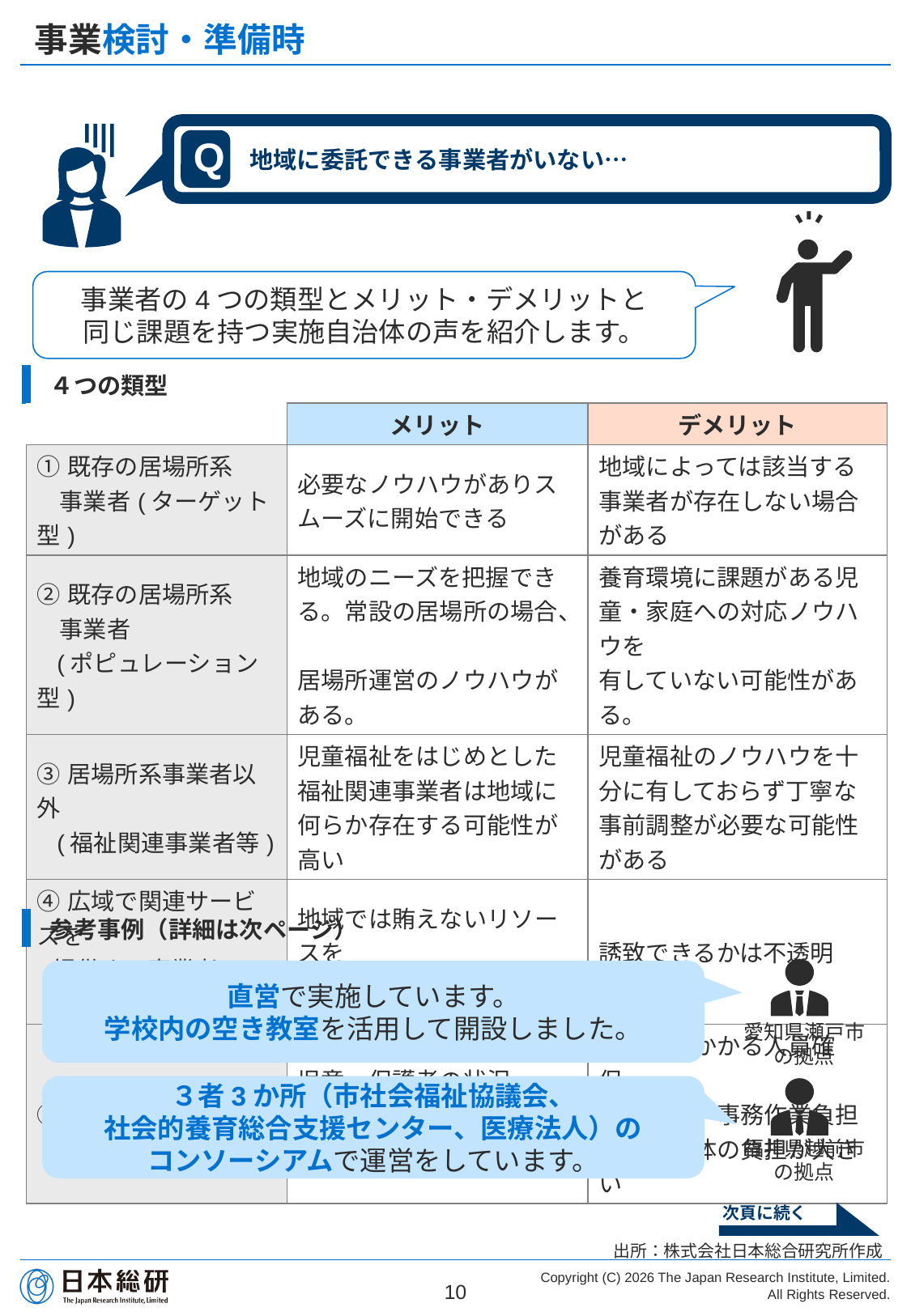

# 事業検討・準備時

Q
地域に委託できる事業者がいない…

事業者の4つの類型とメリット・デメリットと
同じ課題を持つ実施自治体の声を紹介します。
| ４つの類型 |
| --- |
|  | メリット | デメリット |
| --- | --- | --- |
| ①既存の居場所系 事業者(ターゲット型) | 必要なノウハウがありスムーズに開始できる | 地域によっては該当する事業者が存在しない場合がある |
| ②既存の居場所系 事業者 (ポピュレーション型) | 地域のニーズを把握できる。常設の居場所の場合、 居場所運営のノウハウがある。 | 養育環境に課題がある児童・家庭への対応ノウハウを 有していない可能性がある。 |
| ③居場所系事業者以外 (福祉関連事業者等) | 児童福祉をはじめとした福祉関連事業者は地域に何らか存在する可能性が高い | 児童福祉のノウハウを十分に有しておらず丁寧な事前調整が必要な可能性がある |
| ④広域で関連サービスを 提供する事業者 (自治体外) | 地域では賄えないリソースを 確保できる | 誘致できるかは不透明 |
| ⑤直営 | 児童・保護者の状況・ニーズを自治体が直接把握できる | 本事業にかかる人員確保・ 運営管理・事務作業負担等、自治体の負担が大きい |
| 参考事例（詳細は次ページ） |
| --- |

直営で実施しています。
学校内の空き教室を活用して開設しました。
愛知県瀬戸市
の拠点
３者3か所（市社会福祉協議会、
社会的養育総合支援センター、医療法人）の
コンソーシアムで運営をしています。

福井県越前市
の拠点
次頁に続く

出所：株式会社日本総合研究所作成